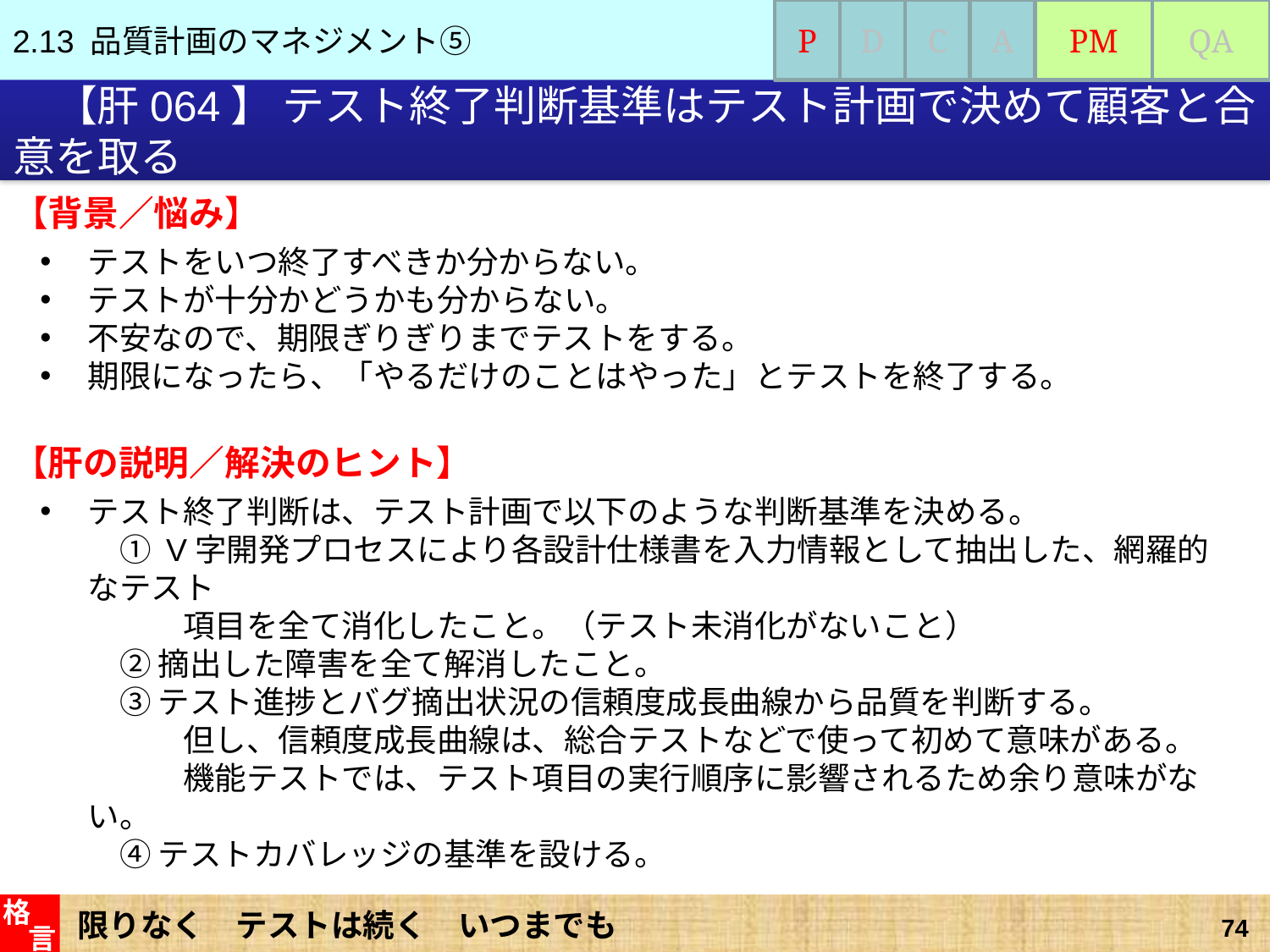

2.13 品質計画のマネジメント⑤
P
D
C
A
PM
QA
# 【肝064】 テスト終了判断基準はテスト計画で決めて顧客と合意を取る
【背景／悩み】
テストをいつ終了すべきか分からない。
テストが十分かどうかも分からない。
不安なので、期限ぎりぎりまでテストをする。
期限になったら、「やるだけのことはやった」とテストを終了する。
【肝の説明／解決のヒント】
テスト終了判断は、テスト計画で以下のような判断基準を決める。
　① V字開発プロセスにより各設計仕様書を入力情報として抽出した、網羅的なテスト
　　　項目を全て消化したこと。（テスト未消化がないこと）
　② 摘出した障害を全て解消したこと。
　③ テスト進捗とバグ摘出状況の信頼度成長曲線から品質を判断する。
　　　但し、信頼度成長曲線は、総合テストなどで使って初めて意味がある。
　　　機能テストでは、テスト項目の実行順序に影響されるため余り意味がない。
　④ テストカバレッジの基準を設ける。
限りなく　テストは続く　いつまでも
格
言
74